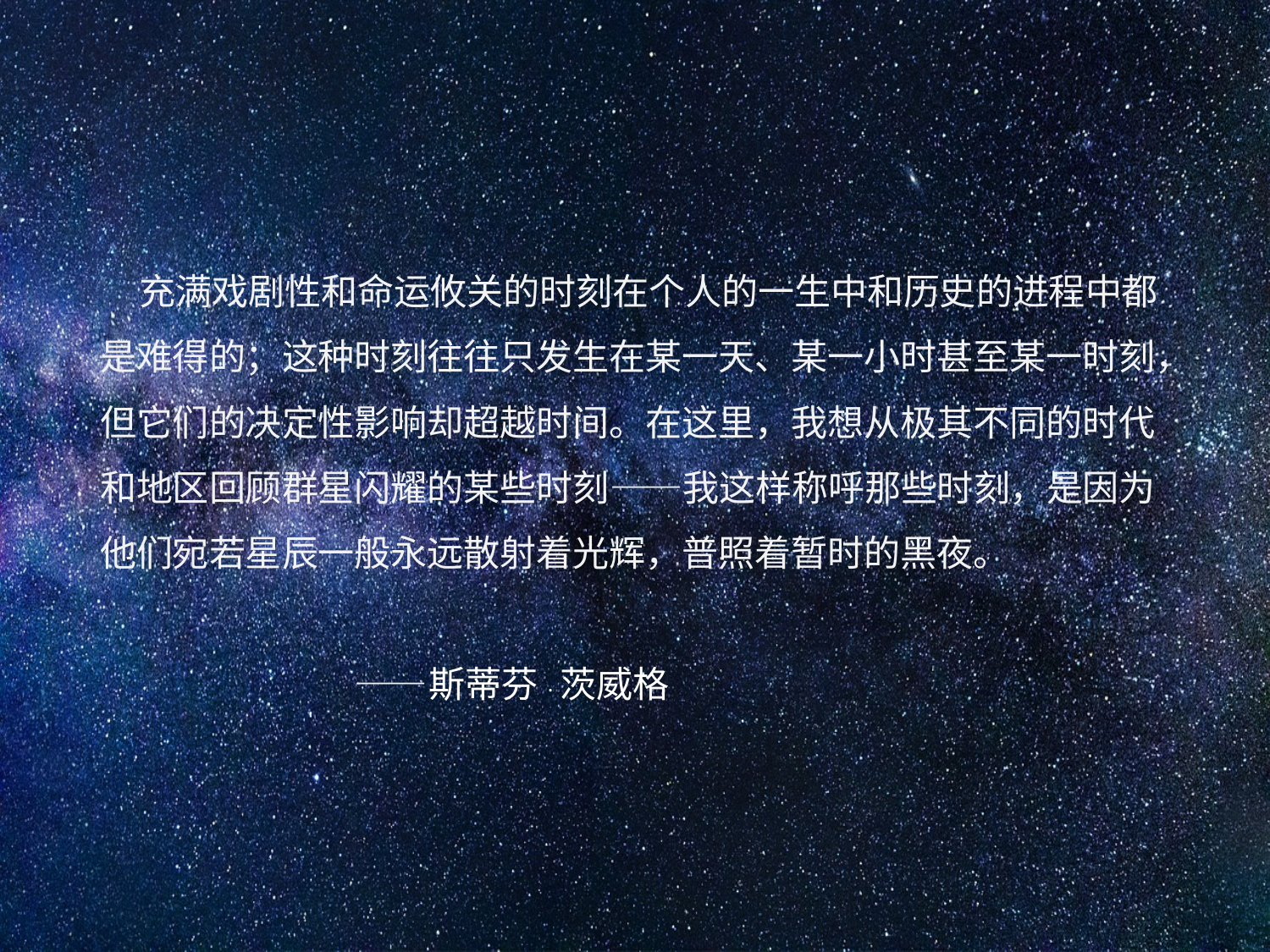

# 充满戏剧性和命运攸关的时刻在个人的一生中和历史的进程中都是难得的；这种时刻往往只发生在某一天、某一小时甚至某一时刻，但它们的决定性影响却超越时间。在这里，我想从极其不同的时代和地区回顾群星闪耀的某些时刻——我这样称呼那些时刻，是因为他们宛若星辰一般永远散射着光辉，普照着暂时的黑夜。 ——斯蒂芬·茨威格